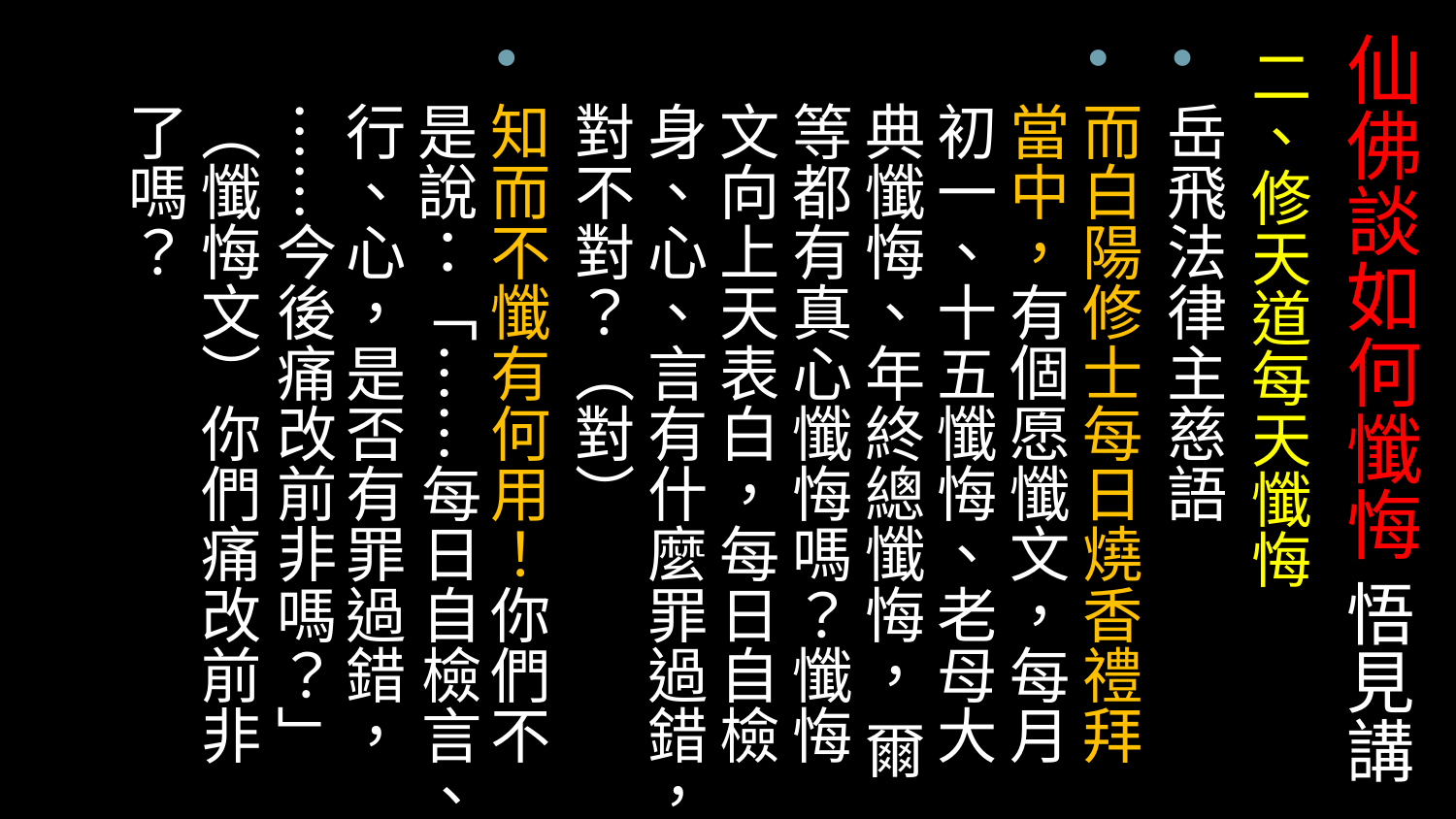

# 仙佛談如何懺悔 悟見講
二、修天道每天懺悔
岳飛法律主慈語
而白陽修士每日燒香禮拜當中，有個愿懺文，每月初一、十五懺悔、老母大典懺悔、年終總懺悔， 爾等都有真心懺悔嗎？懺悔文向上天表白，每日自檢身、心、言有什麼罪過錯，對不對？（對）
知而不懺有何用！你們不是說：「……每日自檢言、行、心，是否有罪過錯，……今後痛改前非嗎？」（懺悔文）你們痛改前非了嗎？